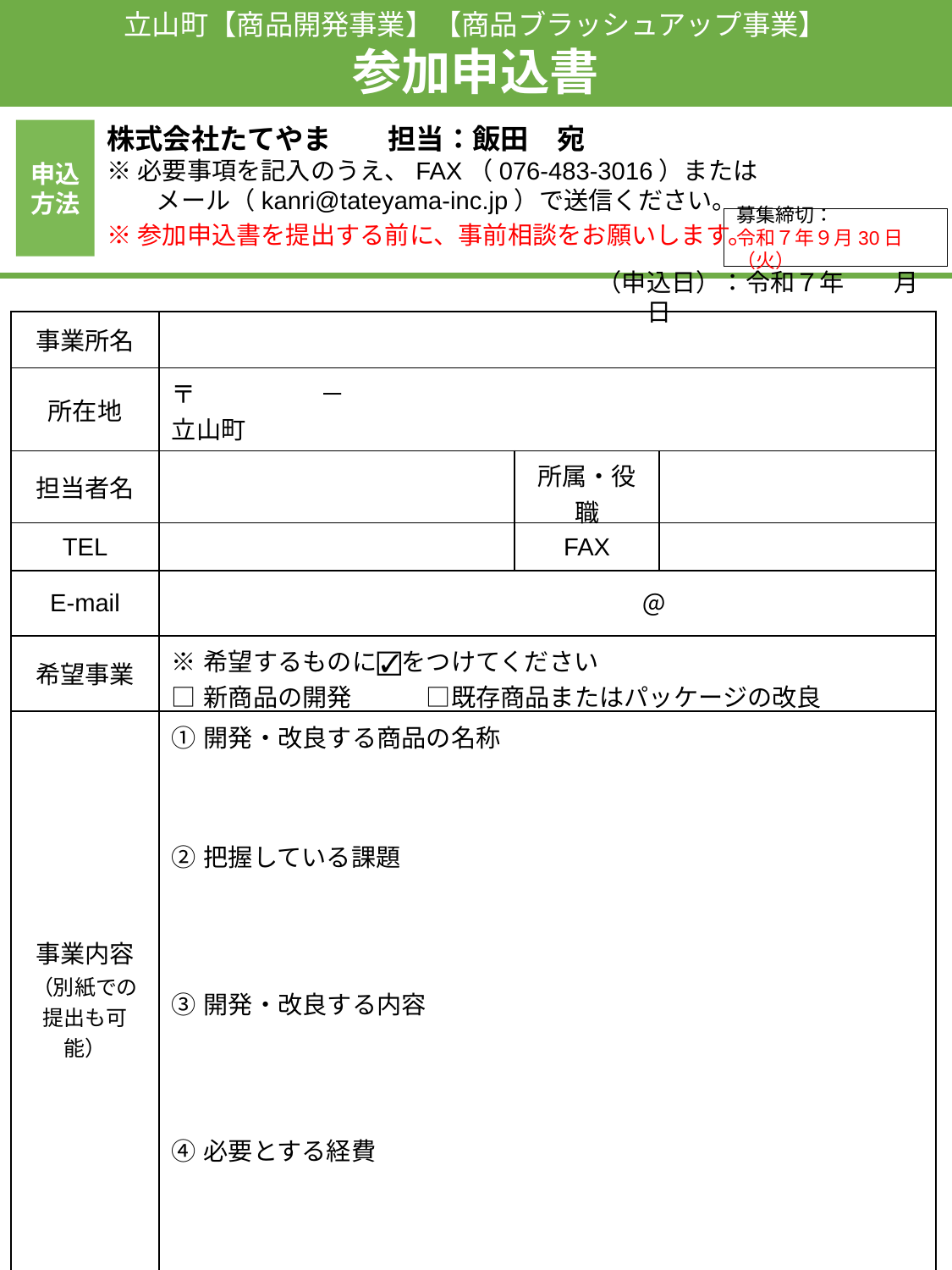

立山町【商品開発事業】【商品ブラッシュアップ事業】
参加申込書
株式会社たてやま　　担当：飯田　宛
※必要事項を記入のうえ、FAX（076-483-3016）または
　　メール（kanri@tateyama-inc.jp）で送信ください。
申込
方法
募集締切：
令和７年９月30日（火）
※参加申込書を提出する前に、事前相談をお願いします。
（申込日）：令和７年　　月　　日
| 事業所名 |  |  |  |
| --- | --- | --- | --- |
| 所在地 | 〒　　　　　－ 立山町 |  |  |
| 担当者名 |  | 所属・役職 |  |
| TEL |  | FAX |  |
| E-mail | ＠ |  |  |
| 希望事業 | ※希望するものに☑をつけてください □新商品の開発　　　□既存商品またはパッケージの改良 |  |  |
| 事業内容 （別紙での 提出も可能） | ①開発・改良する商品の名称 ②把握している課題 ③開発・改良する内容 ④必要とする経費 |  |  |